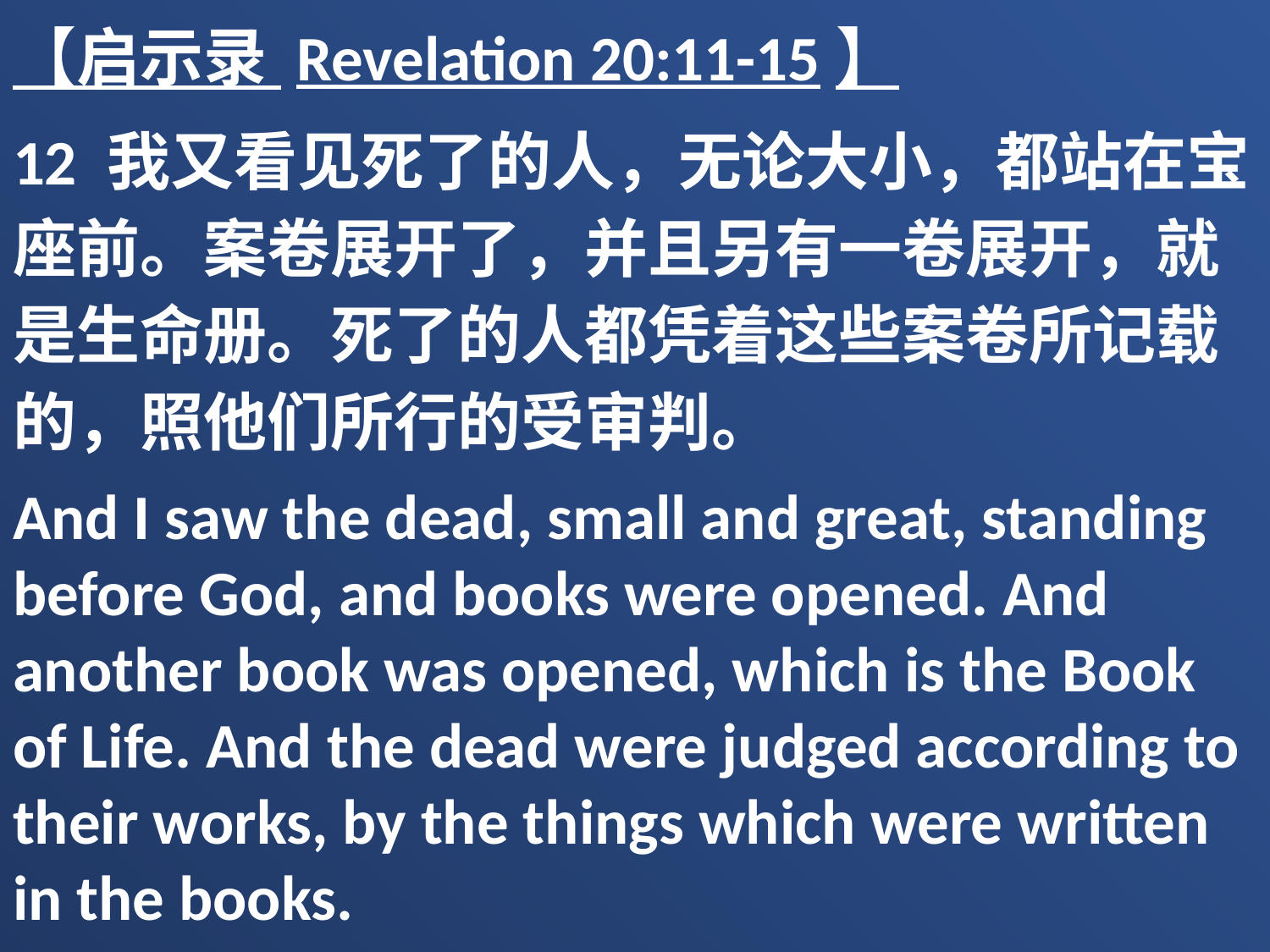

【启示录 Revelation 20:11-15】
12 我又看见死了的人，无论大小，都站在宝座前。案卷展开了，并且另有一卷展开，就是生命册。死了的人都凭着这些案卷所记载的，照他们所行的受审判。
And I saw the dead, small and great, standing before God, and books were opened. And another book was opened, which is the Book of Life. And the dead were judged according to their works, by the things which were written in the books.